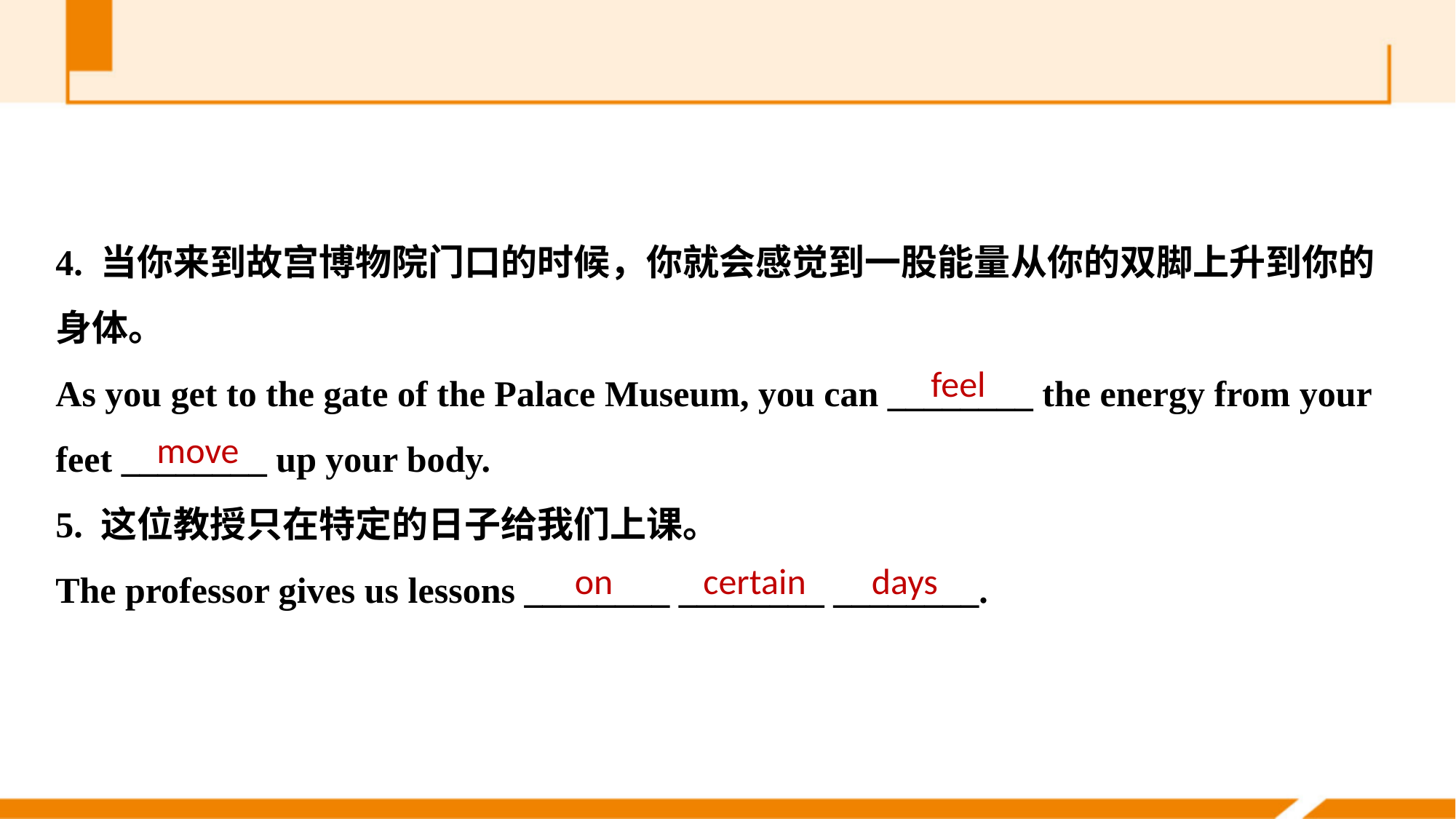

4. 当你来到故宫博物院门口的时候，你就会感觉到一股能量从你的双脚上升到你的身体。
As you get to the gate of the Palace Museum, you can ________ the energy from your feet ________ up your body.
5. 这位教授只在特定的日子给我们上课。
The professor gives us lessons ________ ________ ________.
feel
move
on           certain        days